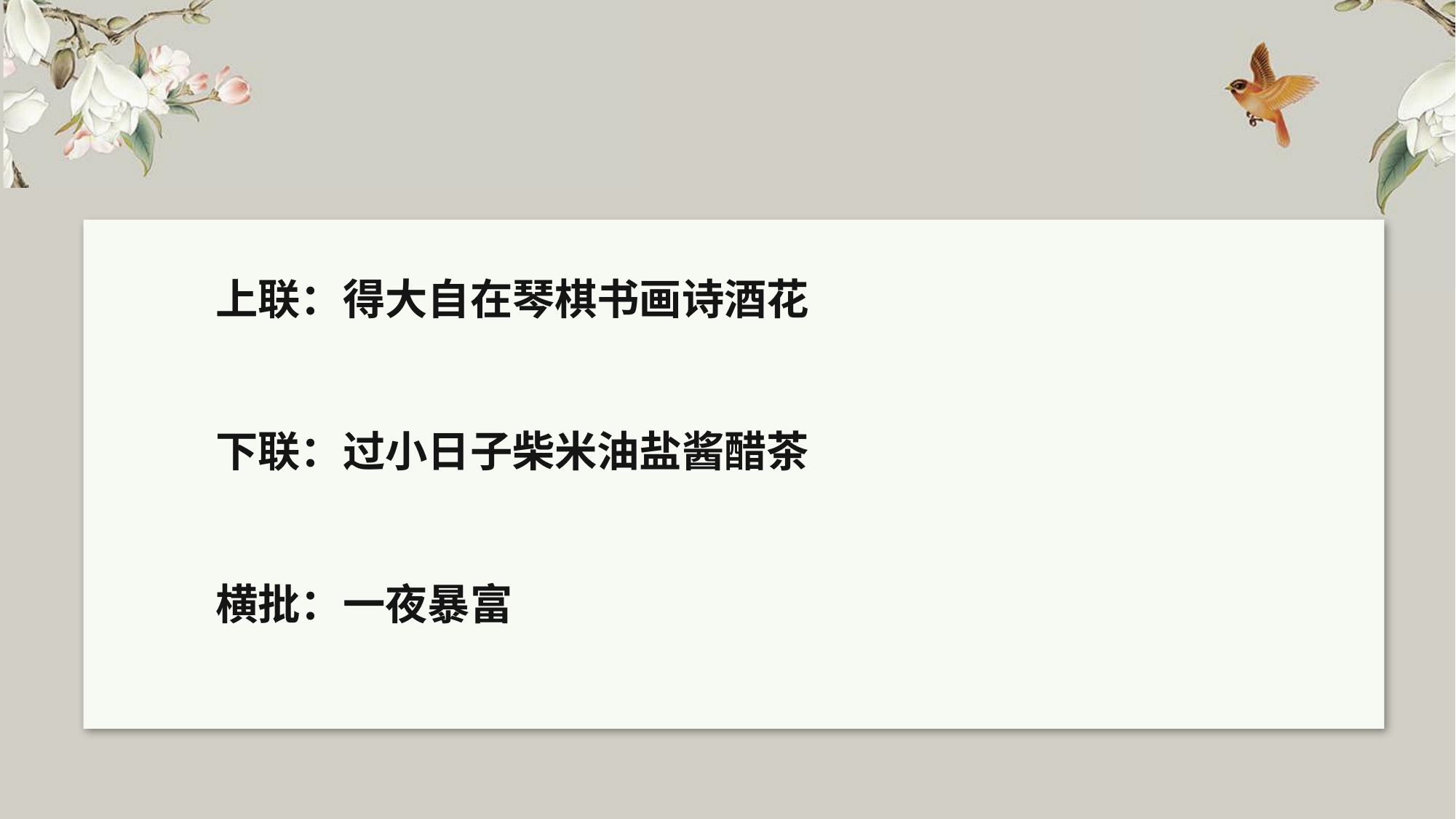

上联：得大自在琴棋书画诗酒花

下联：过小日子柴米油盐酱醋茶

横批：一夜暴富